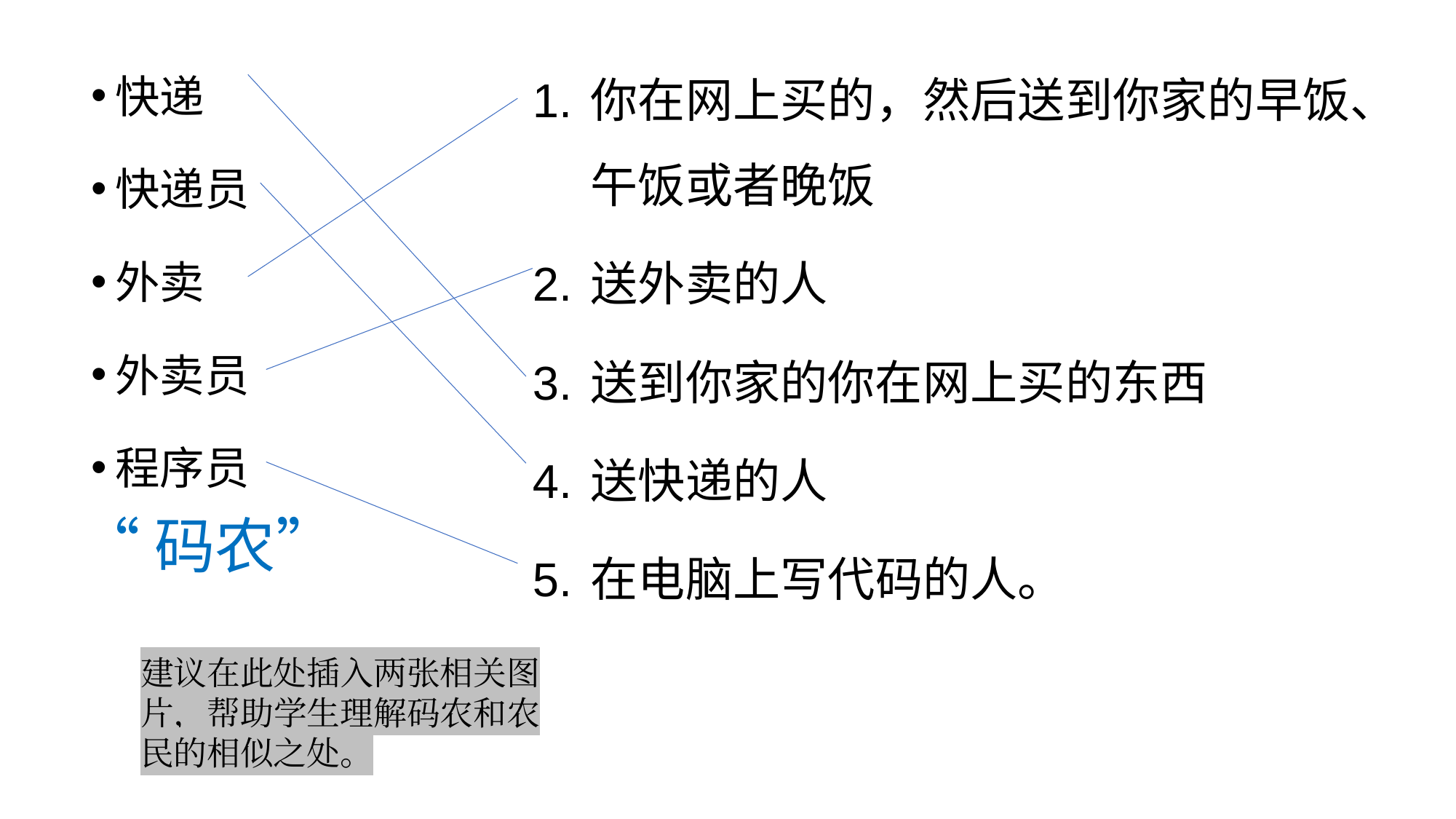

快递
快递员
外卖
外卖员
程序员
你在网上买的，然后送到你家的早饭、午饭或者晚饭
送外卖的人
送到你家的你在网上买的东西
送快递的人
在电脑上写代码的人。
“码农”
建议在此处插入两张相关图片，帮助学生理解码农和农民的相似之处。